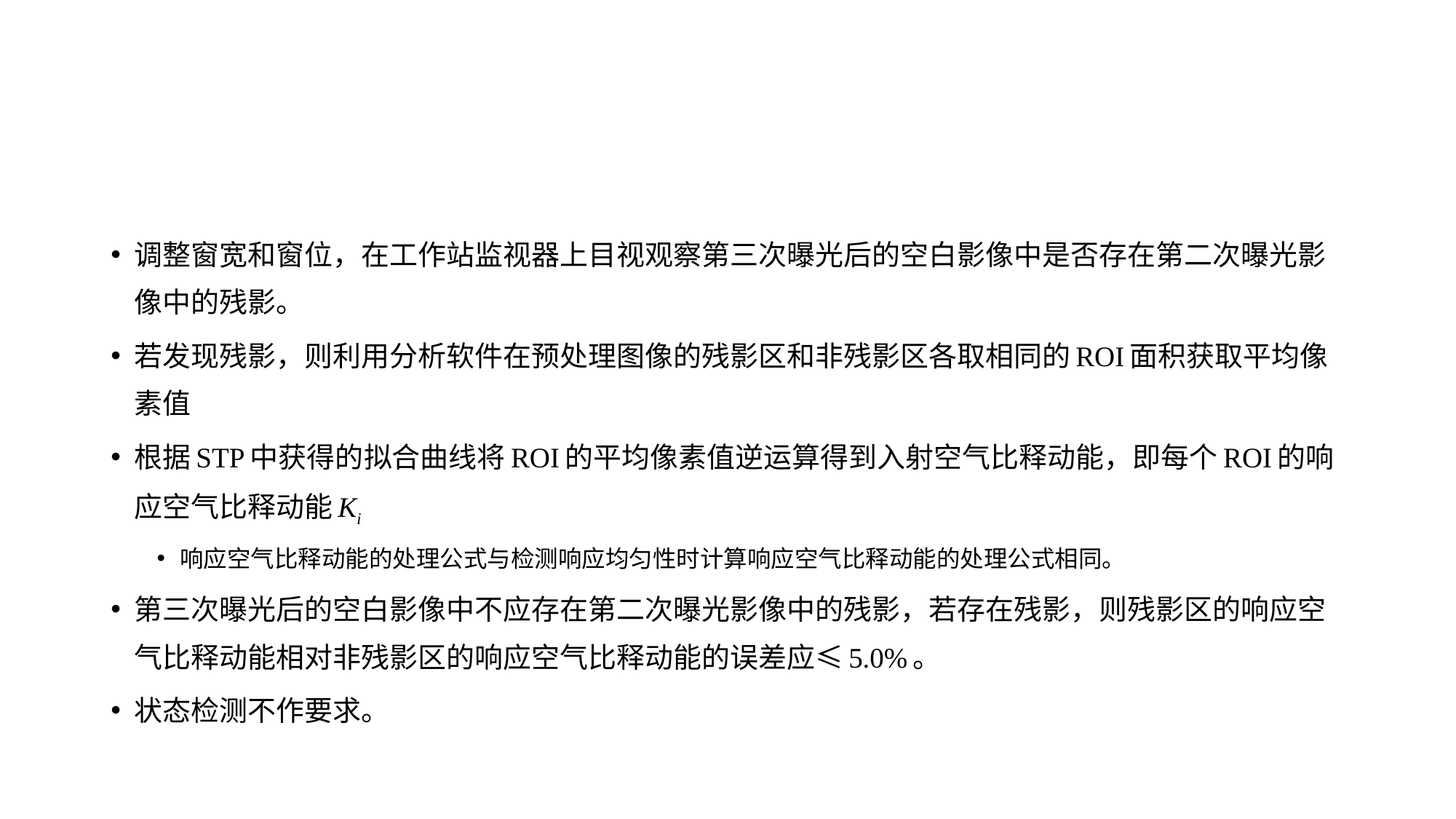

#
调整窗宽和窗位，在工作站监视器上目视观察第三次曝光后的空白影像中是否存在第二次曝光影像中的残影。
若发现残影，则利用分析软件在预处理图像的残影区和非残影区各取相同的ROI面积获取平均像素值
根据STP中获得的拟合曲线将ROI的平均像素值逆运算得到入射空气比释动能，即每个ROI的响应空气比释动能Ki
响应空气比释动能的处理公式与检测响应均匀性时计算响应空气比释动能的处理公式相同。
第三次曝光后的空白影像中不应存在第二次曝光影像中的残影，若存在残影，则残影区的响应空气比释动能相对非残影区的响应空气比释动能的误差应≤5.0%。
状态检测不作要求。